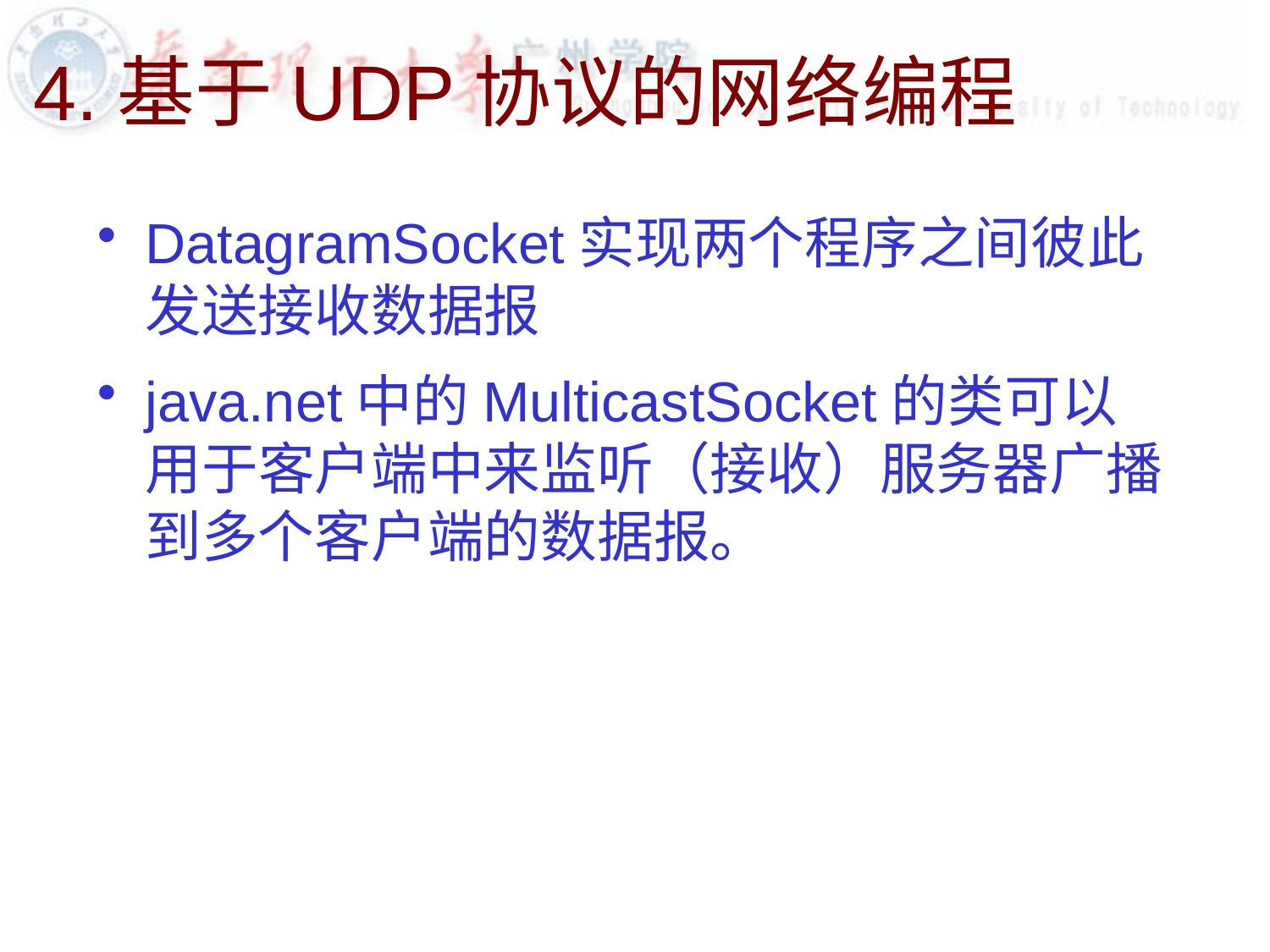

# 4.基于UDP协议的网络编程
DatagramSocket实现两个程序之间彼此发送接收数据报
java.net中的MulticastSocket的类可以用于客户端中来监听（接收）服务器广播到多个客户端的数据报。